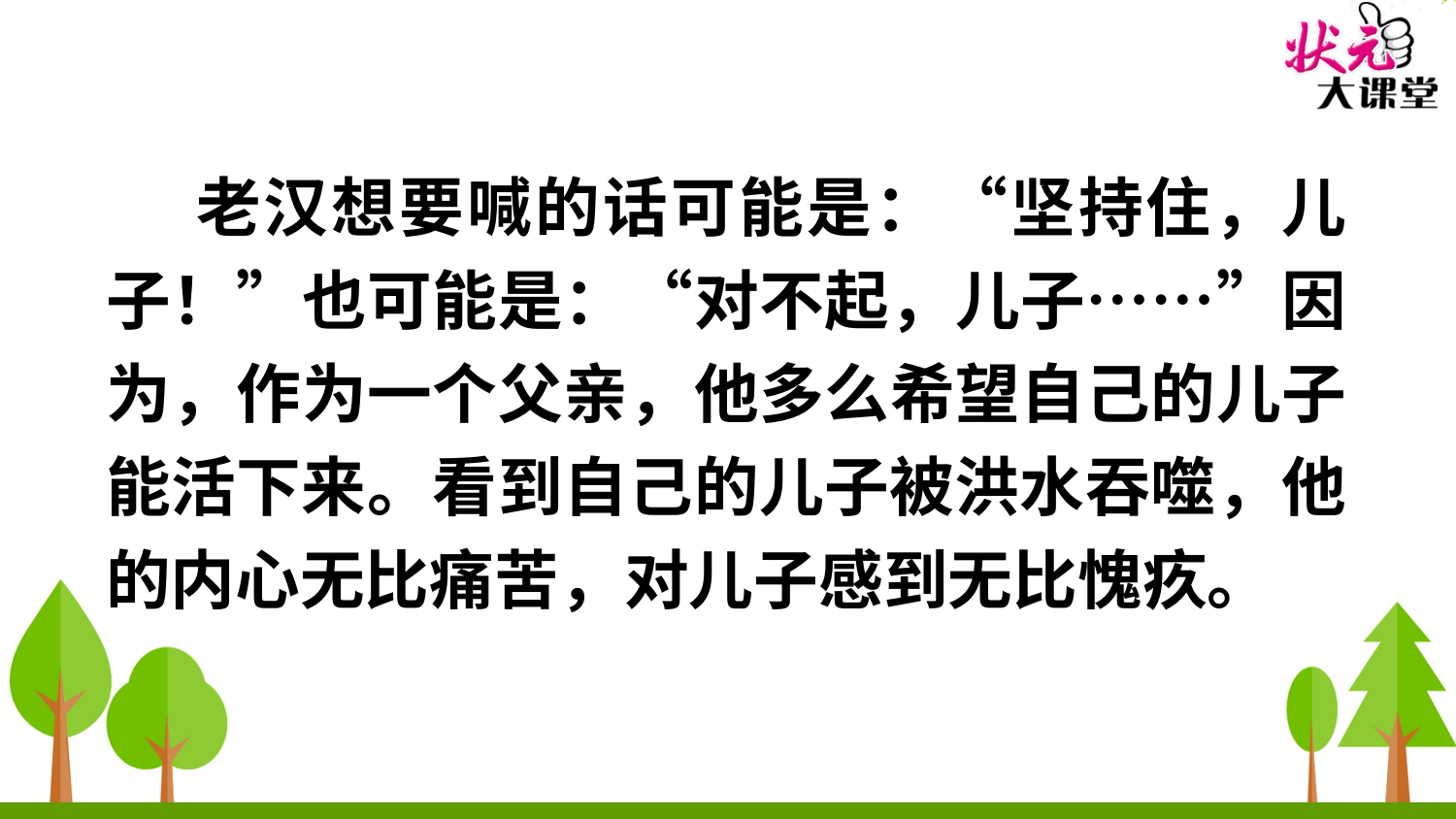

老汉想要喊的话可能是：“坚持住，儿子！”也可能是：“对不起，儿子……”因为，作为一个父亲，他多么希望自己的儿子能活下来。看到自己的儿子被洪水吞噬，他的内心无比痛苦，对儿子感到无比愧疚。